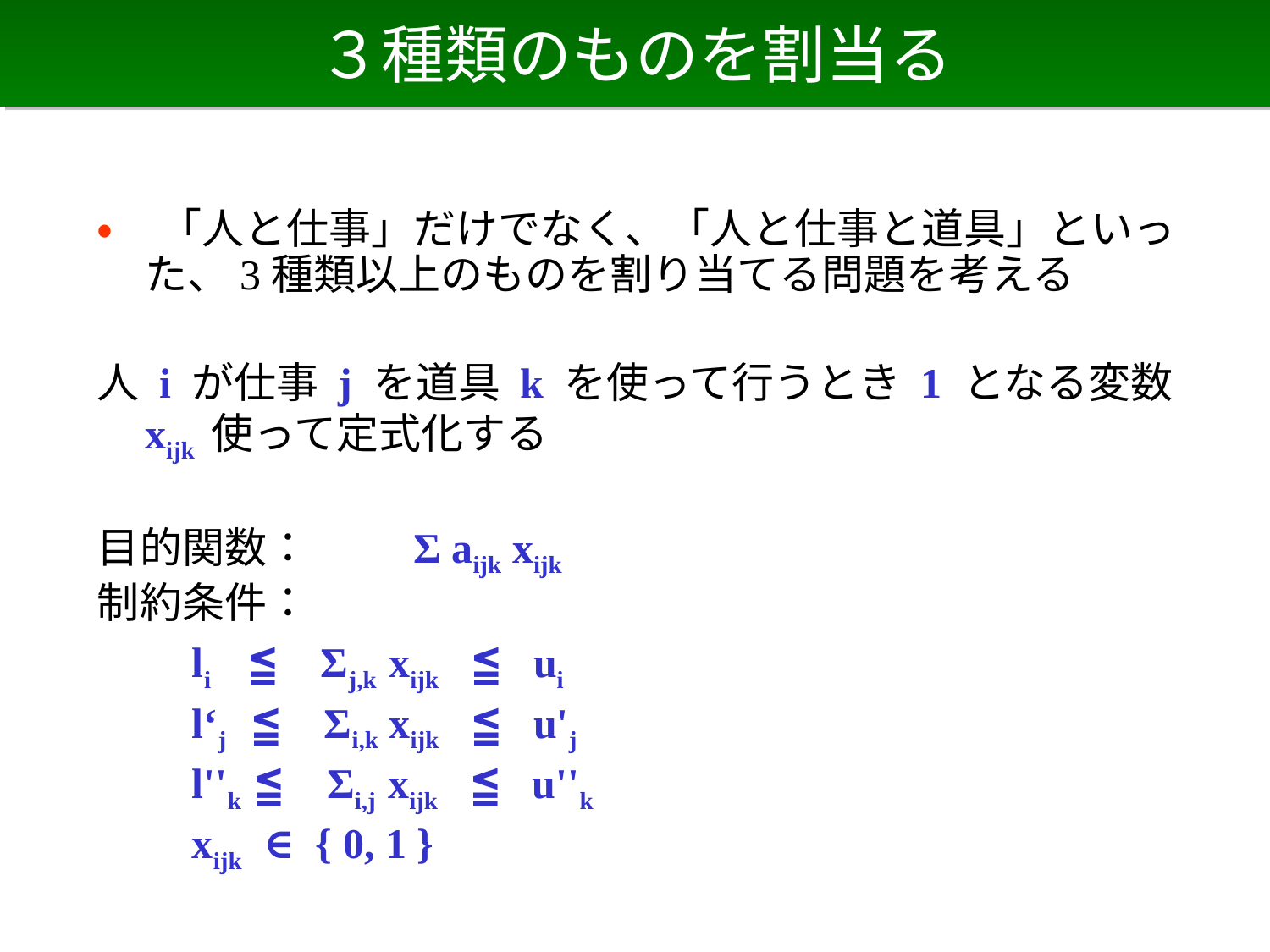

# ３種類のものを割当る
• 「人と仕事」だけでなく、「人と仕事と道具」といった、3種類以上のものを割り当てる問題を考える

人 i が仕事 j を道具 k を使って行うとき 1 となる変数 xijk 使って定式化する

目的関数：　　 Σ aijk xijk
制約条件：
　　li      ≦    Σj,k  xijk   ≦   ui
　　l‘j    ≦    Σi,k xijk   ≦   u'j
　　l''k  ≦    Σi,j  xijk   ≦   u''k
　　xijk  ∈  { 0, 1 }